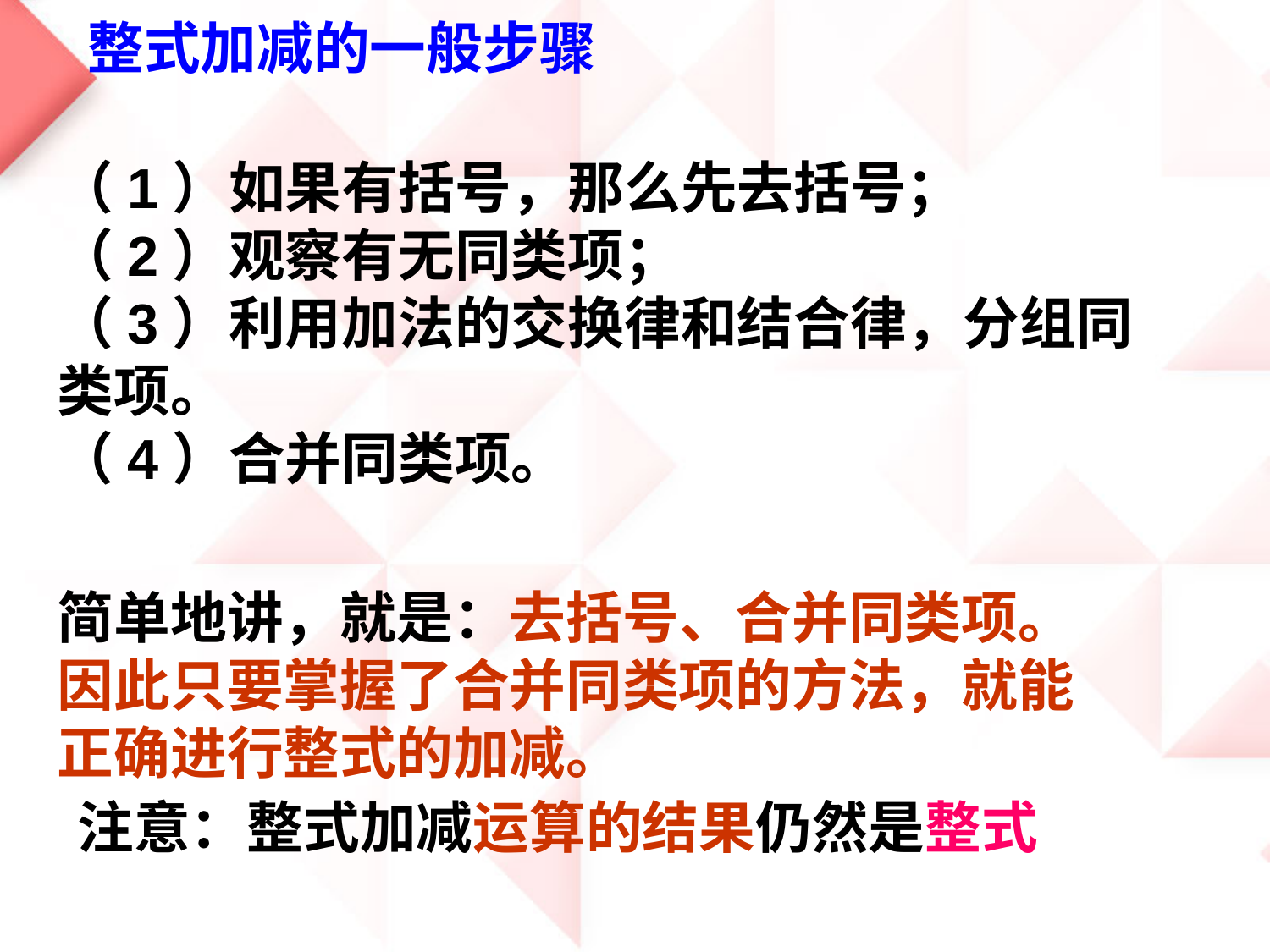

整式加减的一般步骤
（1）如果有括号，那么先去括号；
（2）观察有无同类项；
（3）利用加法的交换律和结合律，分组同类项。
（4）合并同类项。
简单地讲，就是：去括号、合并同类项。
因此只要掌握了合并同类项的方法，就能正确进行整式的加减。
注意：整式加减运算的结果仍然是整式